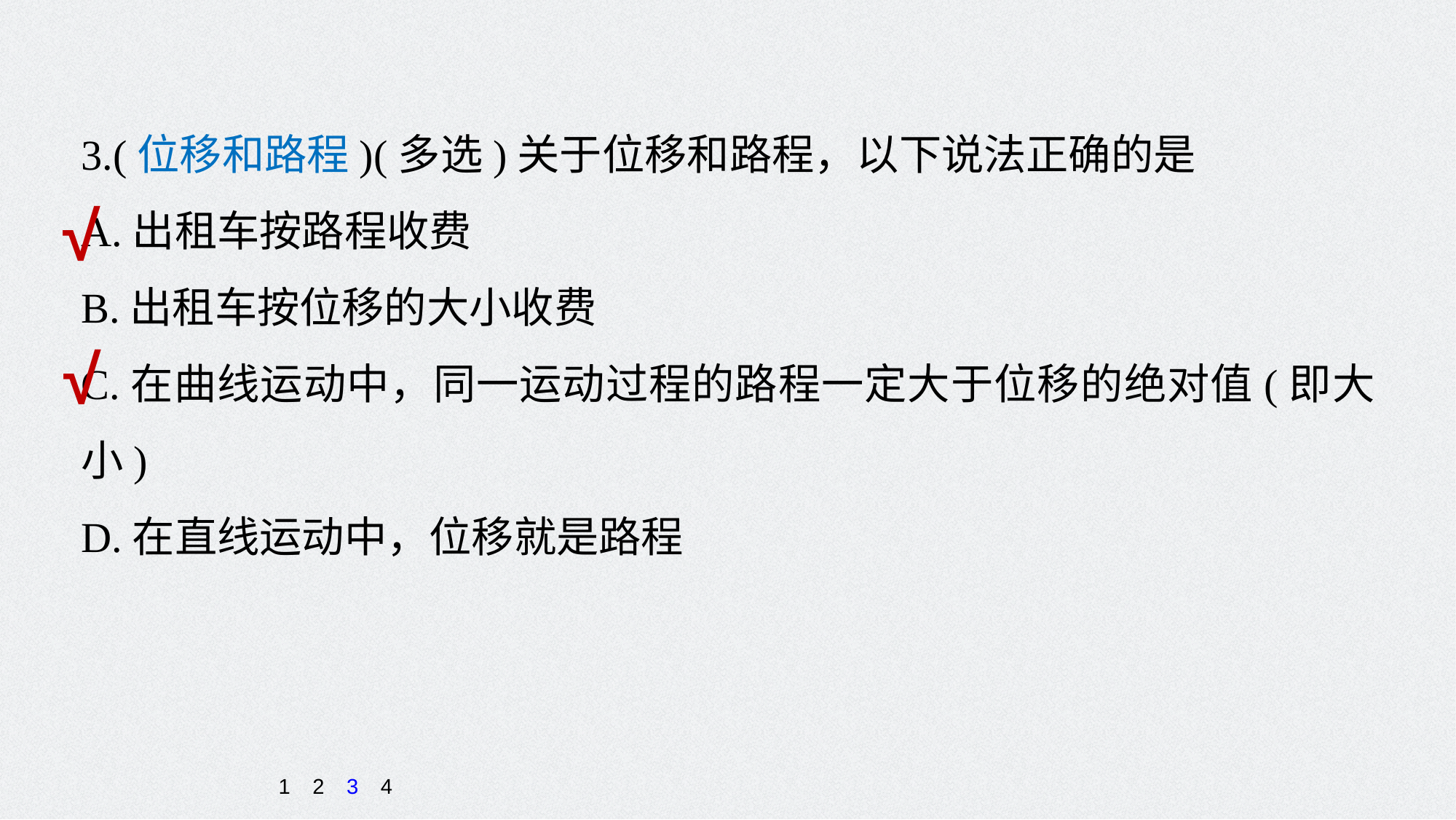

3.(位移和路程)(多选)关于位移和路程，以下说法正确的是
A.出租车按路程收费
B.出租车按位移的大小收费
C.在曲线运动中，同一运动过程的路程一定大于位移的绝对值(即大小)
D.在直线运动中，位移就是路程
√
√
1
2
3
4